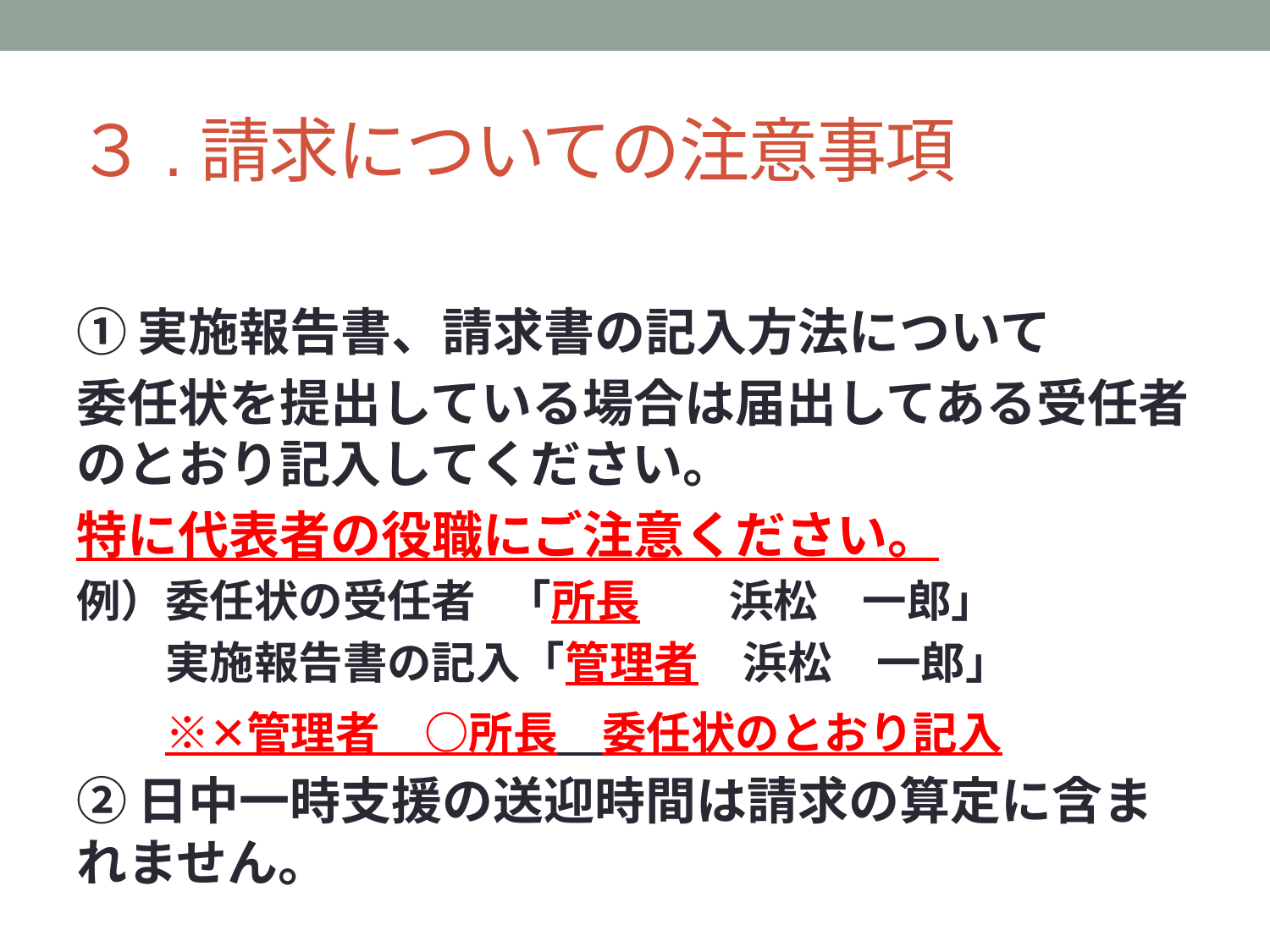

# ３.請求についての注意事項

①実施報告書、請求書の記入方法について
委任状を提出している場合は届出してある受任者のとおり記入してください。
特に代表者の役職にご注意ください。
例）委任状の受任者   「所長　　浜松　一郎」
　　実施報告書の記入「管理者　浜松　一郎」
　　※✕管理者　○所長　委任状のとおり記入
②日中一時支援の送迎時間は請求の算定に含まれません。